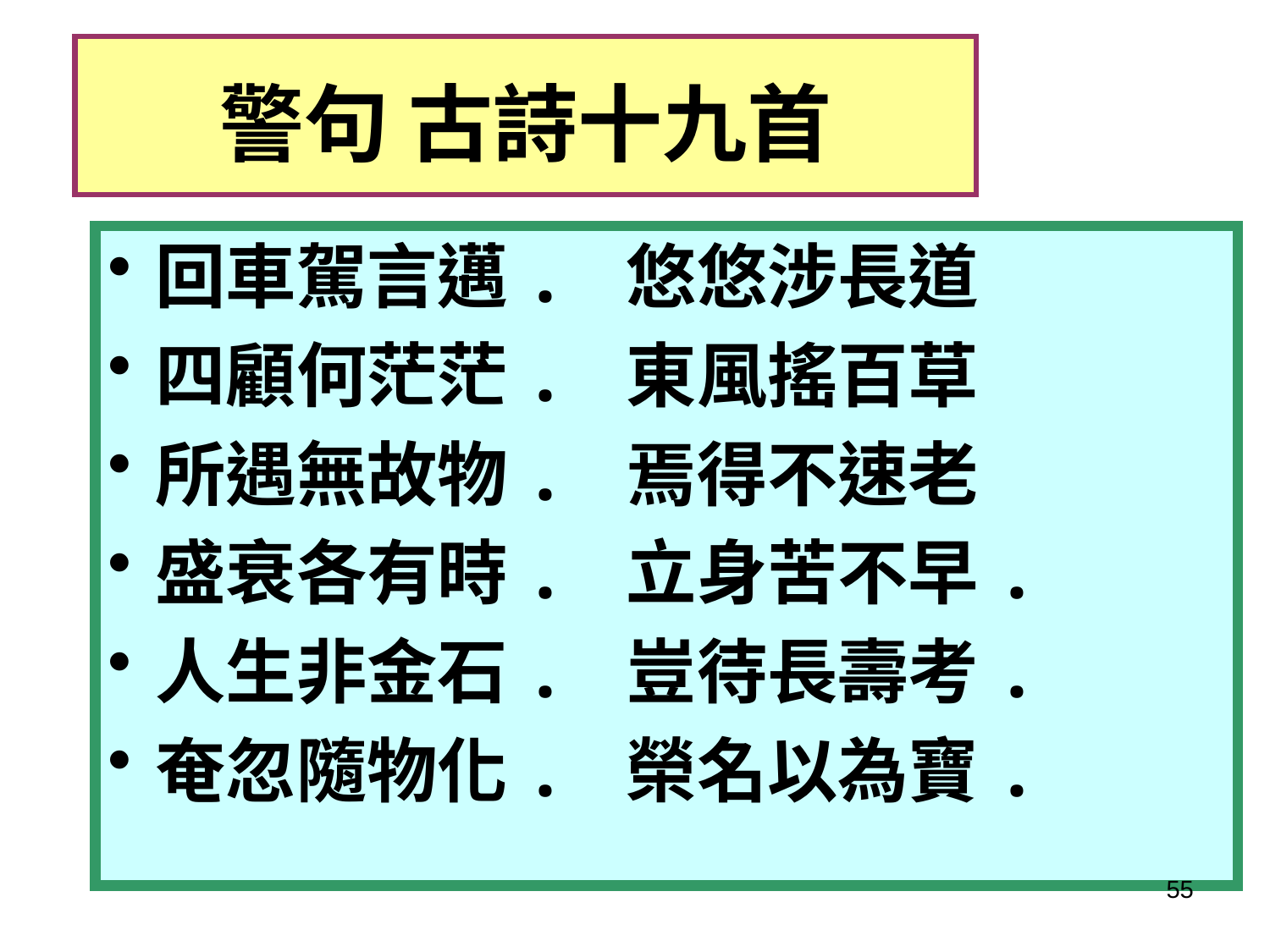

# 警句 古詩十九首
回車駕言邁. 悠悠涉長道
四顧何茫茫. 東風搖百草
所遇無故物. 焉得不速老
盛衰各有時. 立身苦不早.
人生非金石. 豈待長壽考.
奄忽隨物化. 榮名以為寶.
55